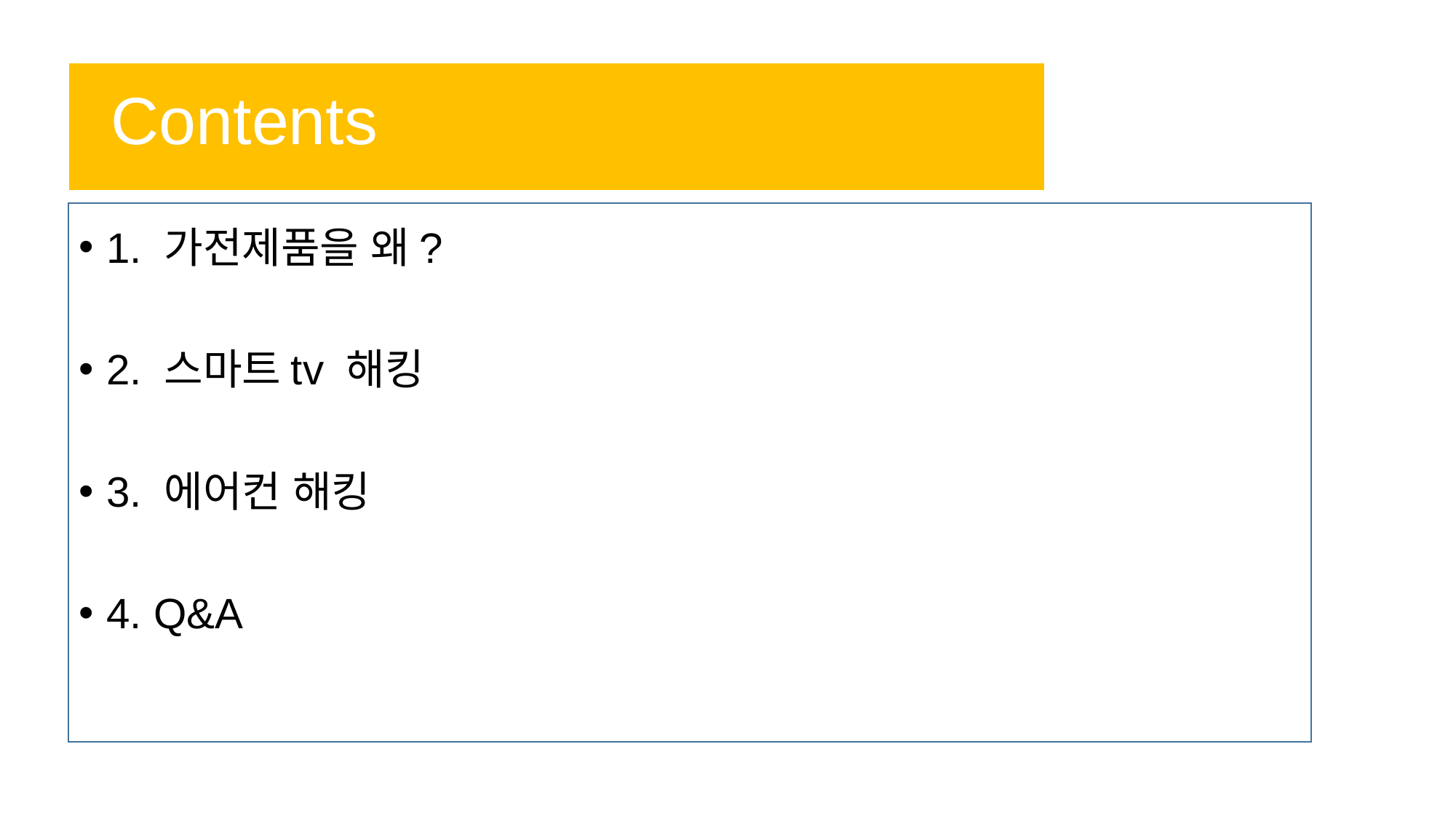

# Contents

1. 가전제품을 왜?

2. 스마트tv 해킹

3. 에어컨 해킹

4. Q&A